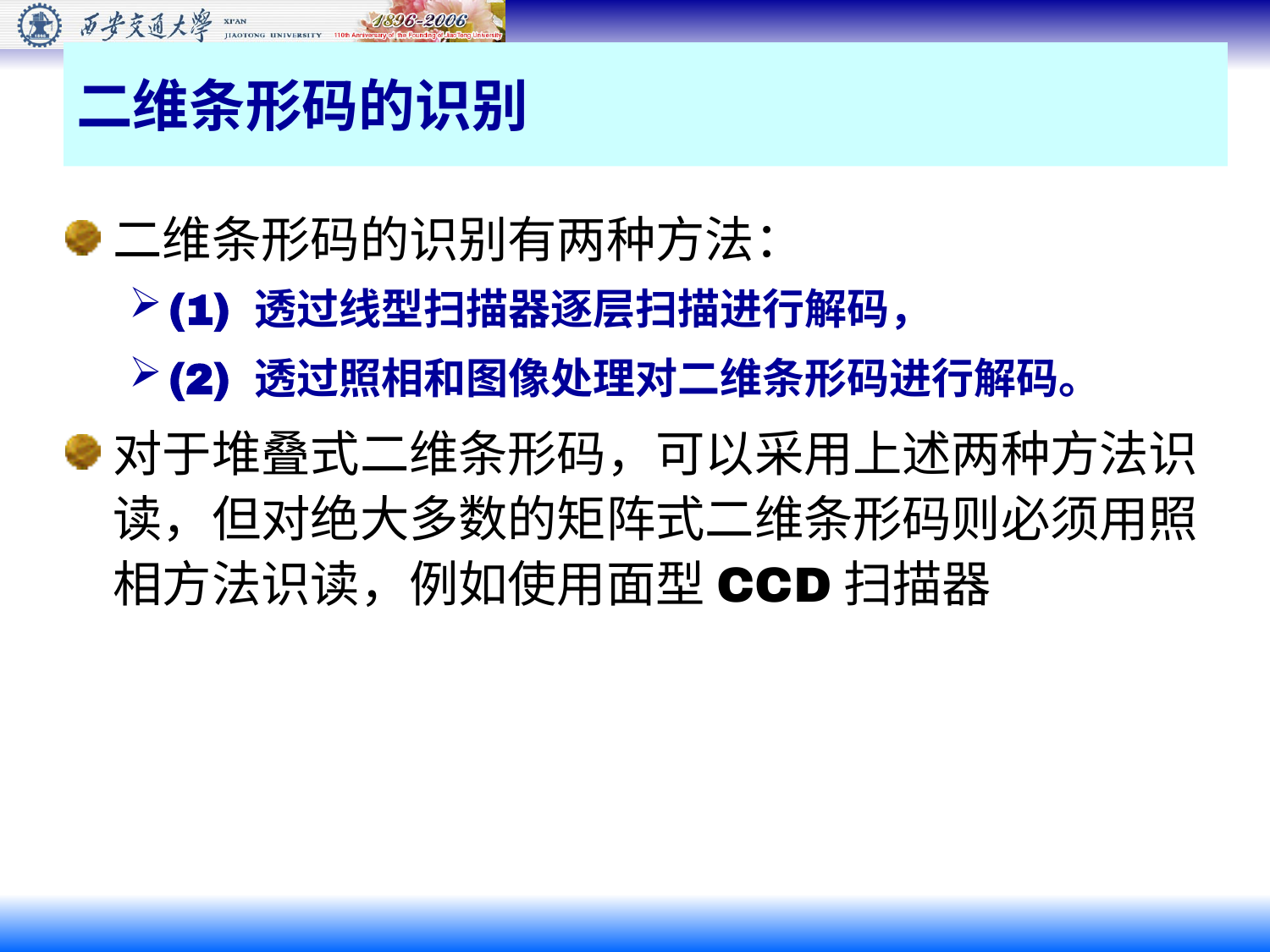

# 二维条形码的识别
二维条形码的识别有两种方法：
(1) 透过线型扫描器逐层扫描进行解码，
(2) 透过照相和图像处理对二维条形码进行解码。
对于堆叠式二维条形码，可以采用上述两种方法识读，但对绝大多数的矩阵式二维条形码则必须用照相方法识读，例如使用面型CCD扫描器